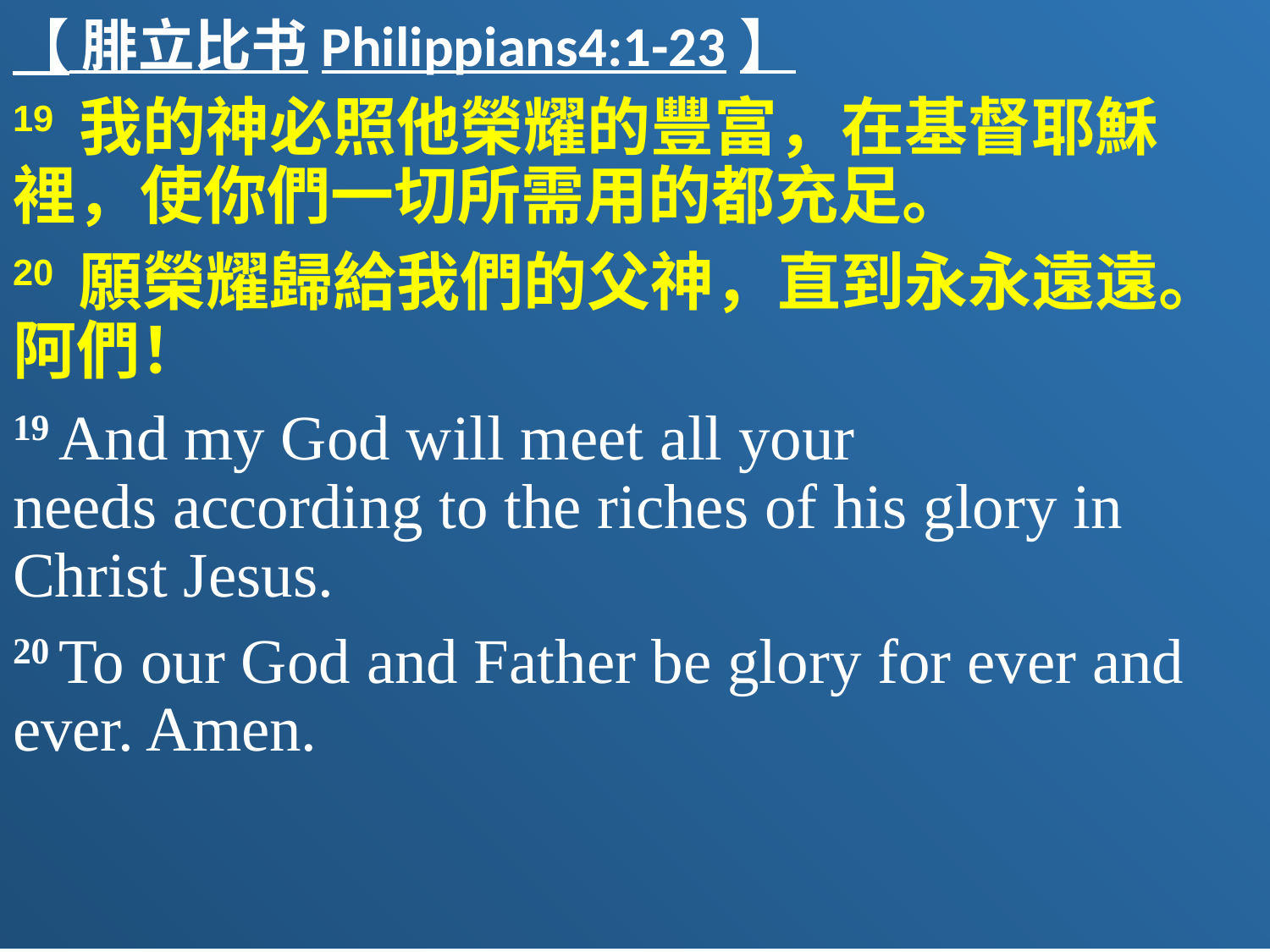

【 腓立比书Philippians4:1-23】
19 我的神必照他榮耀的豐富，在基督耶穌裡，使你們一切所需用的都充足。
20 願榮耀歸給我們的父神，直到永永遠遠。阿們！
19 And my God will meet all your needs according to the riches of his glory in Christ Jesus.
20 To our God and Father be glory for ever and ever. Amen.